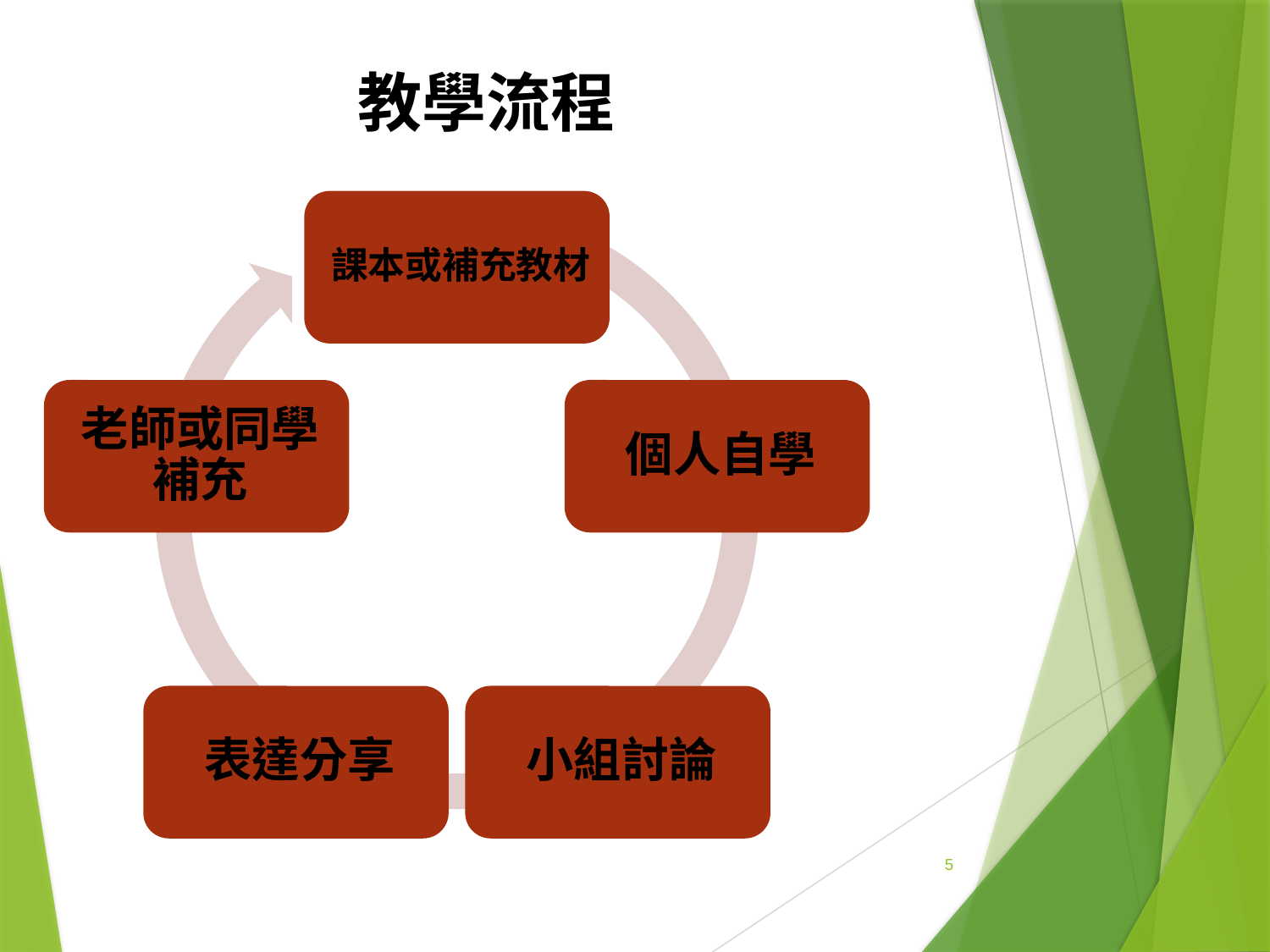

教學流程
課本或補充教材
個人自學
小組討論
表達分享
老師或同學補充
5